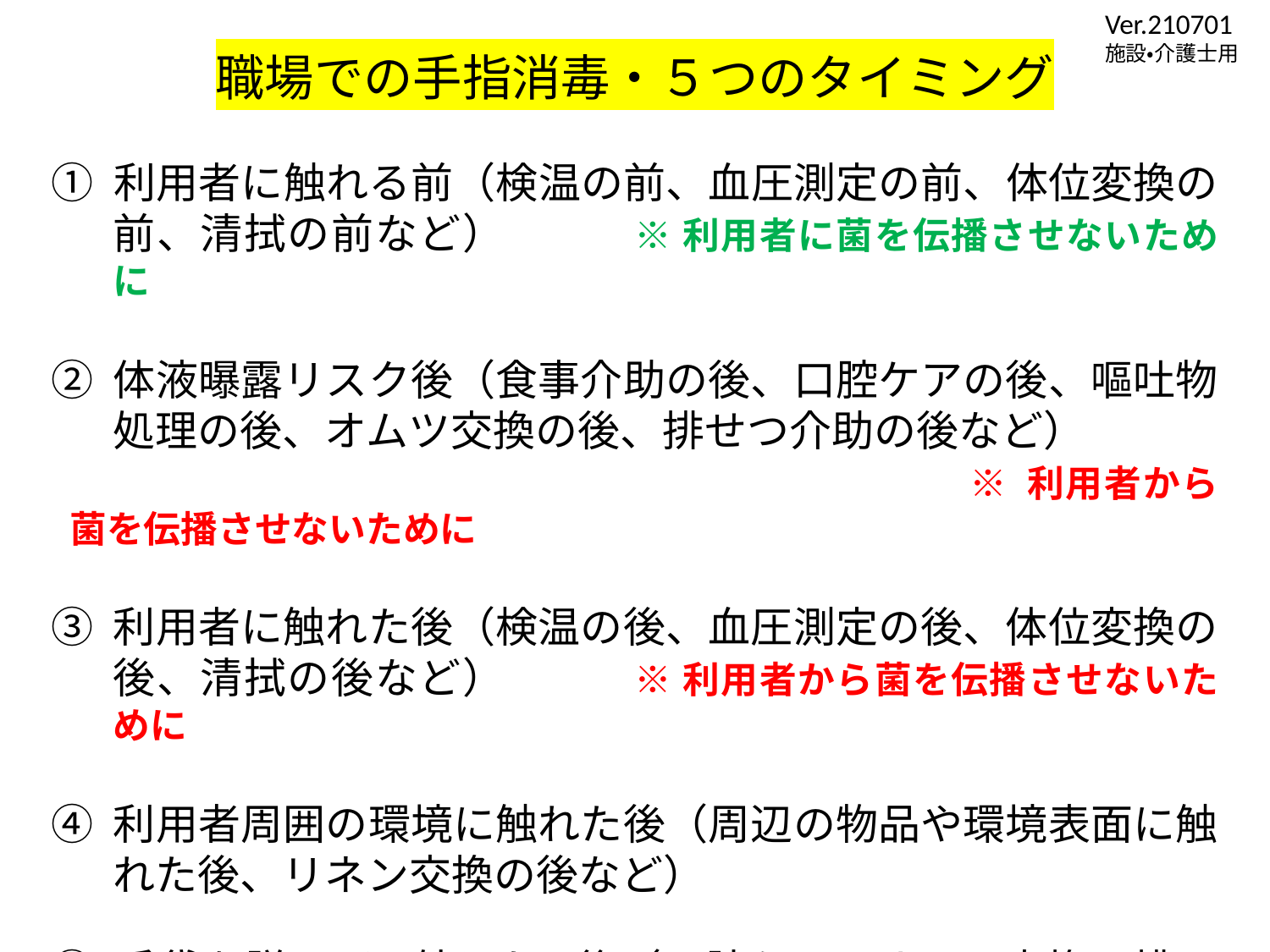

Ver.210701
施設・介護士用
職場での手指消毒・５つのタイミング

① 利用者に触れる前（検温の前、血圧測定の前、体位変換の前、清拭の前など）	※ 利用者に菌を伝播させないために

② 体液曝露リスク後（食事介助の後、口腔ケアの後、嘔吐物処理の後、オムツ交換の後、排せつ介助の後など）
							※ 利用者から菌を伝播させないために

③ 利用者に触れた後（検温の後、血圧測定の後、体位変換の後、清拭の後など）	※ 利用者から菌を伝播させないために

④ 利用者周囲の環境に触れた後（周辺の物品や環境表面に触れた後、リネン交換の後など）

⑤ 手袋を脱いだ(外した)後（口腔ケア、オムツ交換、排せつ介助時など）			※ 手袋の下が汚染している可能性あるため